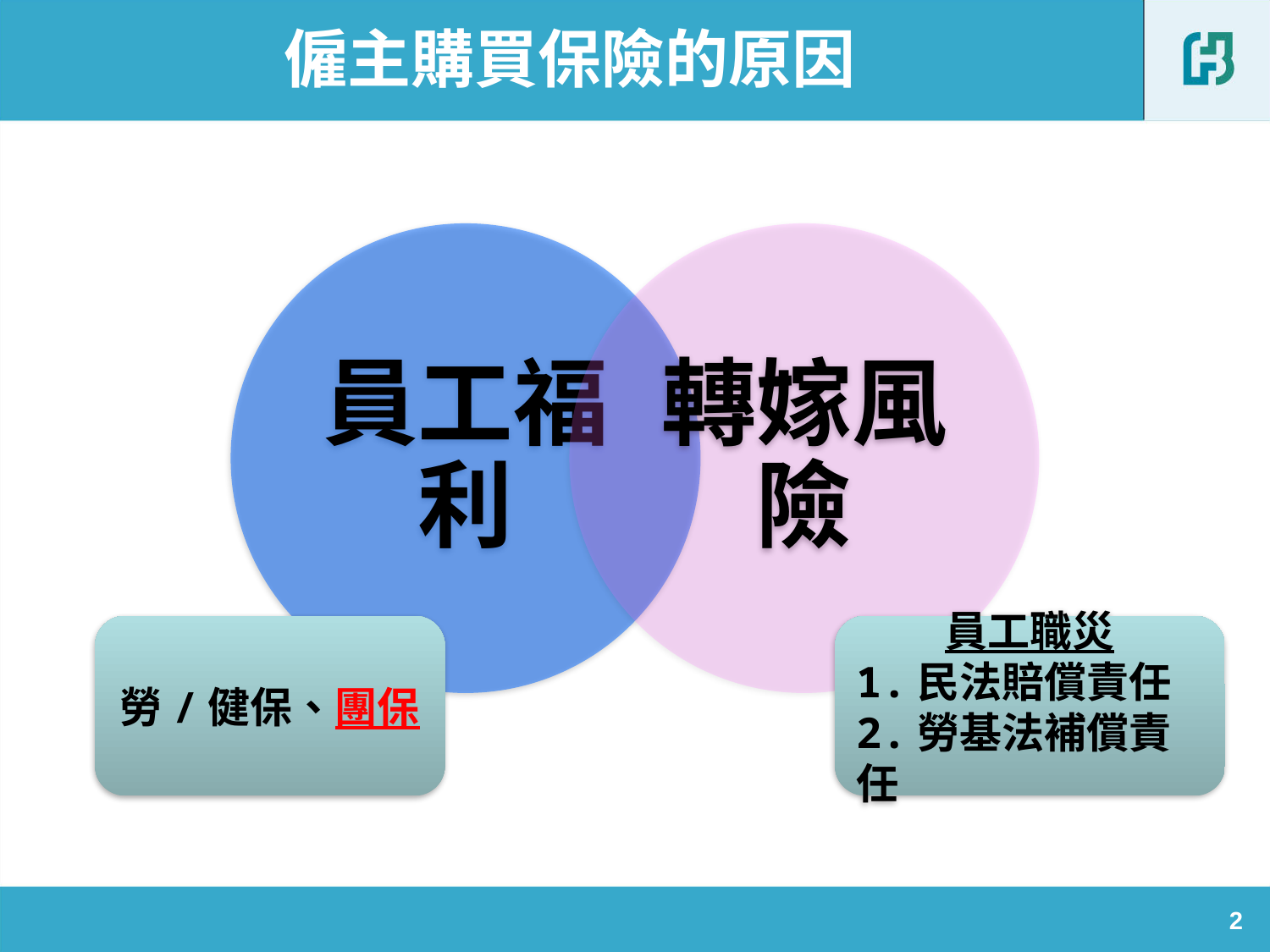

僱主購買保險的原因
員工福利
轉嫁風險
勞/健保、團保
員工職災
1.民法賠償責任
2.勞基法補償責任
2